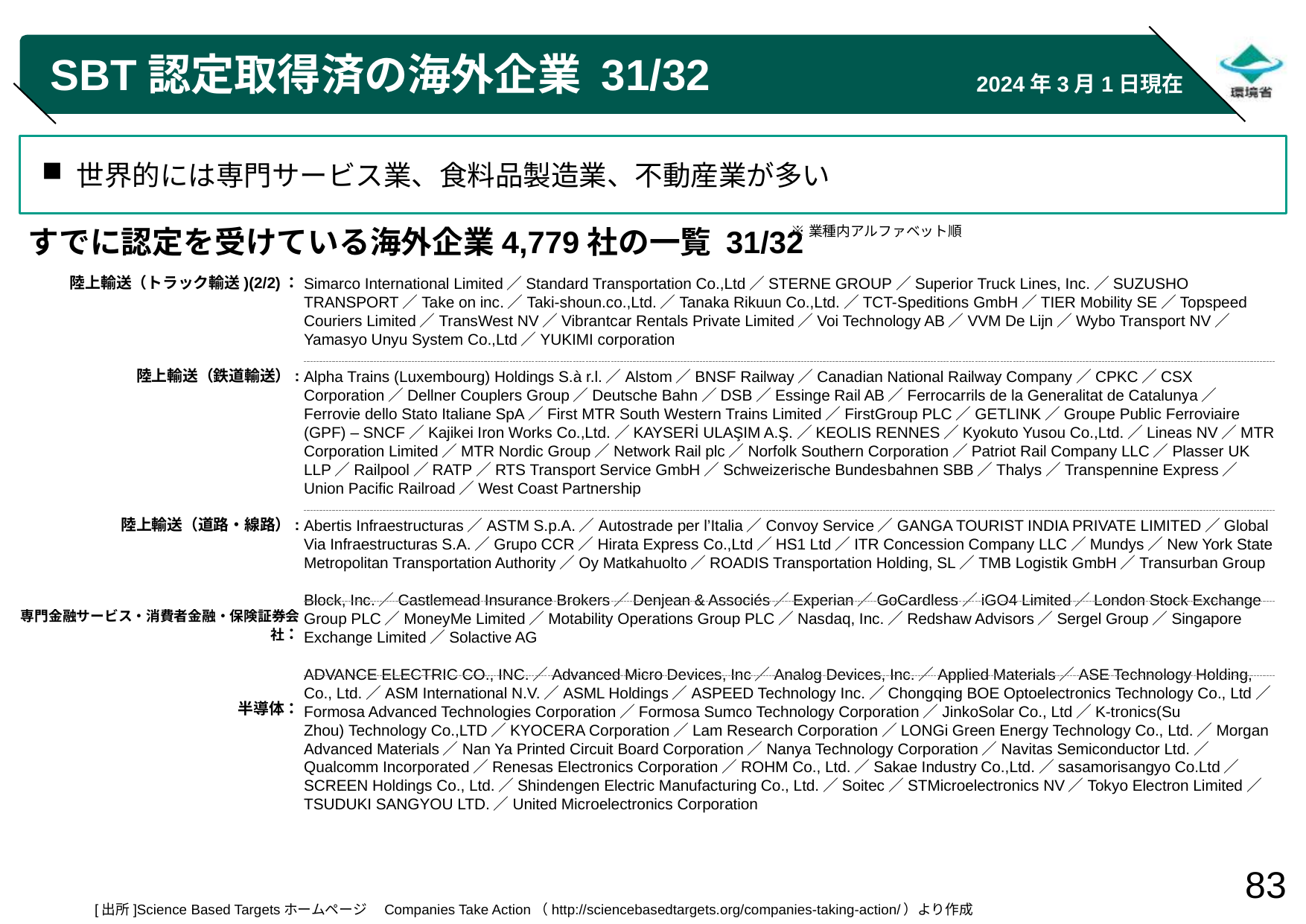

# SBT認定取得済の海外企業 31/32
2024年3月1日現在
世界的には専門サービス業、食料品製造業、不動産業が多い
※業種内アルファベット順
すでに認定を受けている海外企業4,779社の一覧 31/32
陸上輸送（トラック輸送)(2/2)：

陸上輸送（鉄道輸送）:

陸上輸送（道路・線路）:

専門金融サービス・消費者金融・保険証券会社：

半導体：

Simarco International Limited／Standard Transportation Co.,Ltd／STERNE GROUP／Superior Truck Lines, Inc.／SUZUSHO TRANSPORT／Take on inc.／Taki-shoun.co.,Ltd.／Tanaka Rikuun Co.,Ltd.／TCT-Speditions GmbH／TIER Mobility SE／Topspeed Couriers Limited／TransWest NV／Vibrantcar Rentals Private Limited／Voi Technology AB／VVM De Lijn／Wybo Transport NV／Yamasyo Unyu System Co.,Ltd／YUKIMI corporation

Alpha Trains (Luxembourg) Holdings S.à r.l.／Alstom／BNSF Railway／Canadian National Railway Company／CPKC／CSX Corporation／Dellner Couplers Group／Deutsche Bahn／DSB／Essinge Rail AB／Ferrocarrils de la Generalitat de Catalunya／Ferrovie dello Stato Italiane SpA／First MTR South Western Trains Limited／FirstGroup PLC／GETLINK／Groupe Public Ferroviaire (GPF) – SNCF／Kajikei Iron Works Co.,Ltd.／KAYSERİ ULAŞIM A.Ş.／KEOLIS RENNES／Kyokuto Yusou Co.,Ltd.／Lineas NV／MTR Corporation Limited／MTR Nordic Group／Network Rail plc／Norfolk Southern Corporation／Patriot Rail Company LLC／Plasser UK LLP／Railpool／RATP／RTS Transport Service GmbH／Schweizerische Bundesbahnen SBB／Thalys／Transpennine Express／Union Pacific Railroad／West Coast Partnership

Abertis Infraestructuras／ASTM S.p.A.／Autostrade per l’Italia／Convoy Service／GANGA TOURIST INDIA PRIVATE LIMITED／Global Via Infraestructuras S.A.／Grupo CCR／Hirata Express Co.,Ltd／HS1 Ltd／ITR Concession Company LLC／Mundys／New York State Metropolitan Transportation Authority／Oy Matkahuolto／ROADIS Transportation Holding, SL／TMB Logistik GmbH／Transurban Group

Block, Inc.／Castlemead Insurance Brokers／Denjean & Associés／Experian／GoCardless／iGO4 Limited／London Stock Exchange Group PLC／MoneyMe Limited／Motability Operations Group PLC／Nasdaq, Inc.／Redshaw Advisors／Sergel Group／Singapore Exchange Limited／Solactive AG

ADVANCE ELECTRIC CO., INC.／Advanced Micro Devices, Inc／Analog Devices, Inc.／Applied Materials／ASE Technology Holding, Co., Ltd.／ASM International N.V.／ASML Holdings／ASPEED Technology Inc.／Chongqing BOE Optoelectronics Technology Co., Ltd／Formosa Advanced Technologies Corporation／Formosa Sumco Technology Corporation／JinkoSolar Co., Ltd／K-tronics(Su Zhou) Technology Co.,LTD／KYOCERA Corporation／Lam Research Corporation／LONGi Green Energy Technology Co., Ltd.／Morgan Advanced Materials／Nan Ya Printed Circuit Board Corporation／Nanya Technology Corporation／Navitas Semiconductor Ltd.／Qualcomm Incorporated／Renesas Electronics Corporation／ROHM Co., Ltd.／Sakae Industry Co.,Ltd.／sasamorisangyo Co.Ltd／SCREEN Holdings Co., Ltd.／Shindengen Electric Manufacturing Co., Ltd.／Soitec／STMicroelectronics NV／Tokyo Electron Limited／TSUDUKI SANGYOU LTD.／United Microelectronics Corporation

[出所]Science Based Targetsホームページ　Companies Take Action（http://sciencebasedtargets.org/companies-taking-action/）より作成